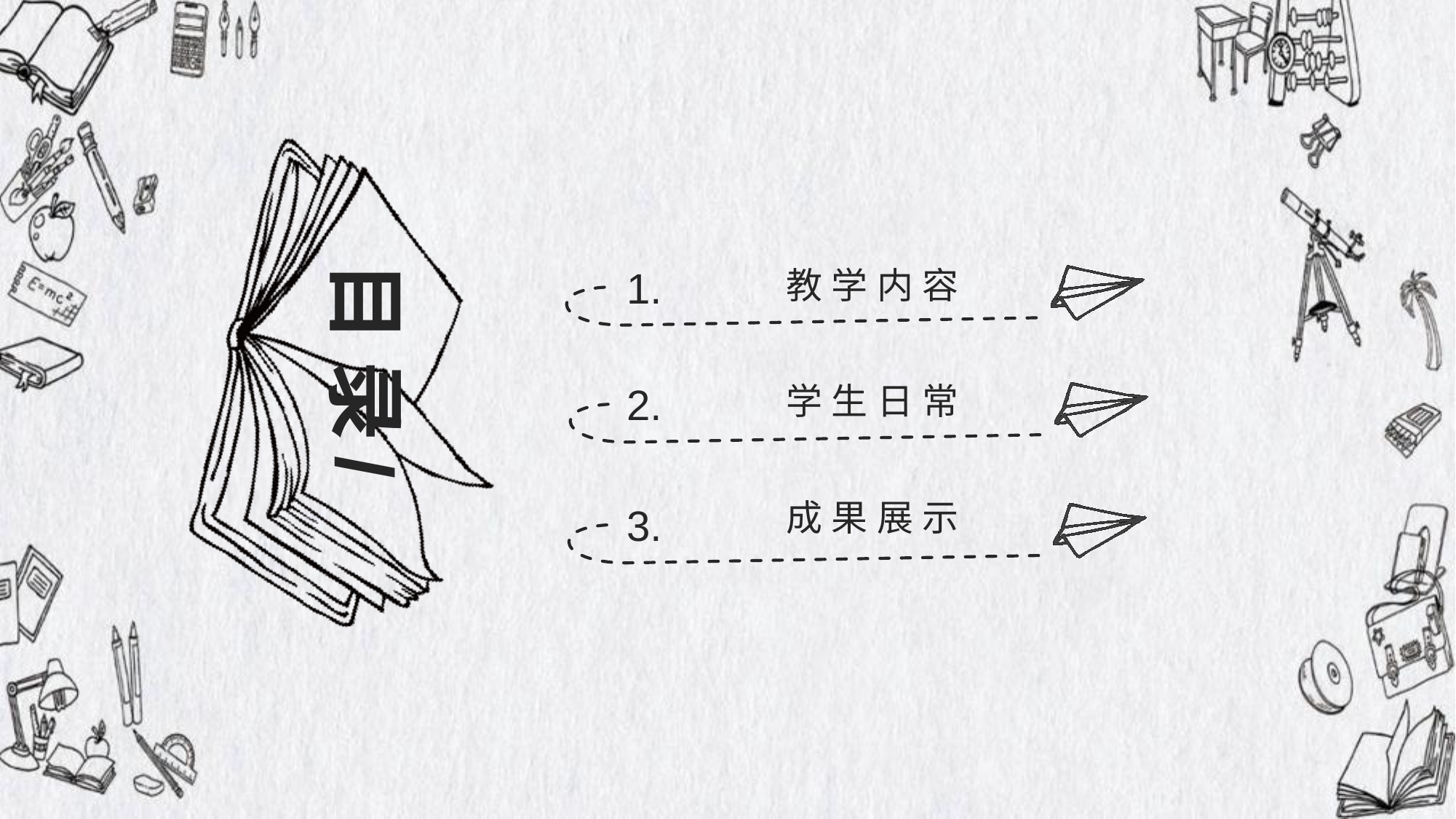

目 录/
1.
教学内容

2.
学生日常

成果展示
3.